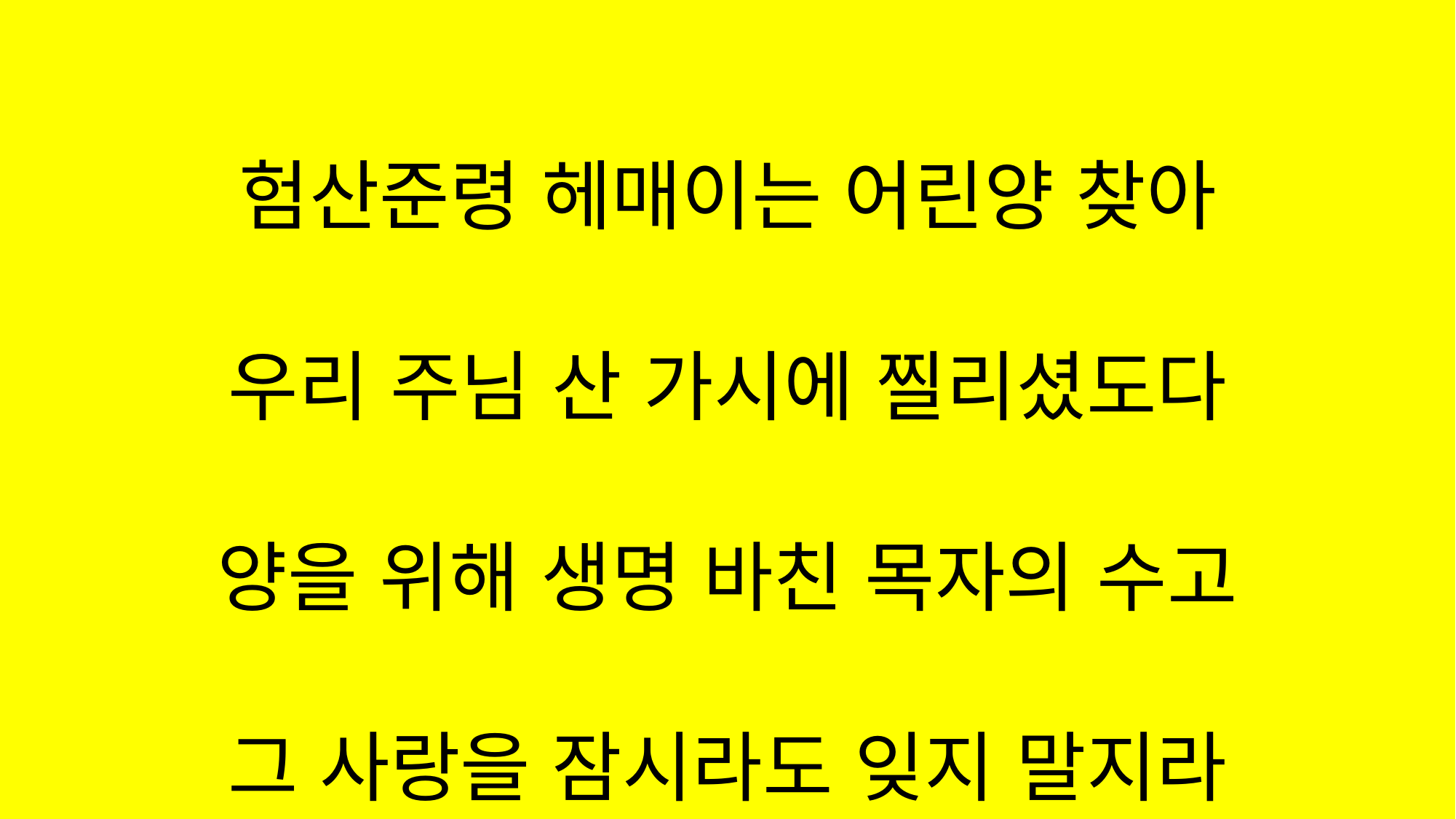

#
험산준령 헤매이는 어린양 찾아

우리 주님 산 가시에 찔리셨도다

양을 위해 생명 바친 목자의 수고

그 사랑을 잠시라도 잊지 말지라